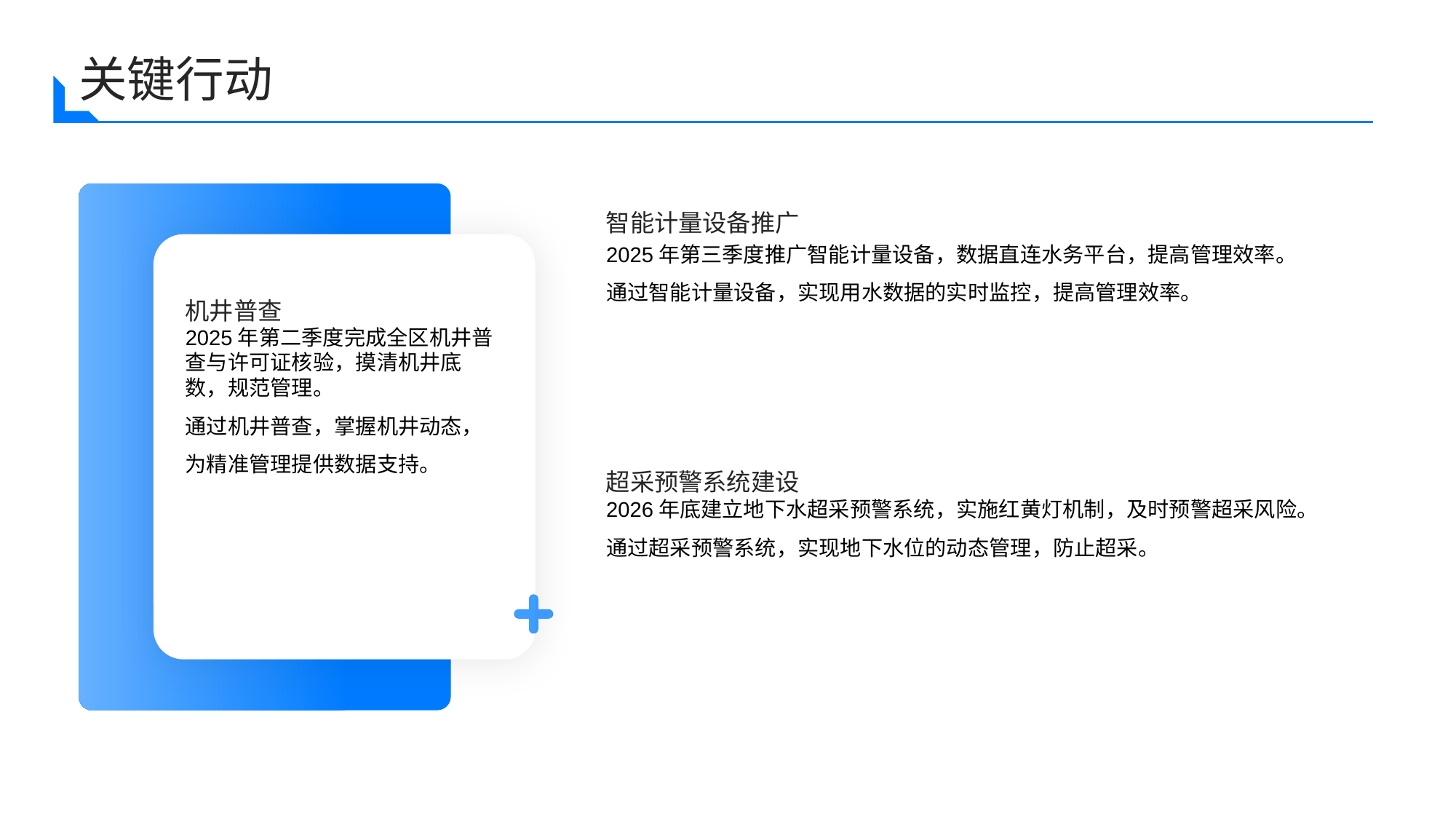

关键行动

智能计量设备推广
2025年第三季度推广智能计量设备，数据直连水务平台，提高管理效率。
通过智能计量设备，实现用水数据的实时监控，提高管理效率。
机井普查

2025年第二季度完成全区机井普查与许可证核验，摸清机井底数，规范管理。
通过机井普查，掌握机井动态，为精准管理提供数据支持。
超采预警系统建设
2026年底建立地下水超采预警系统，实施红黄灯机制，及时预警超采风险。
通过超采预警系统，实现地下水位的动态管理，防止超采。